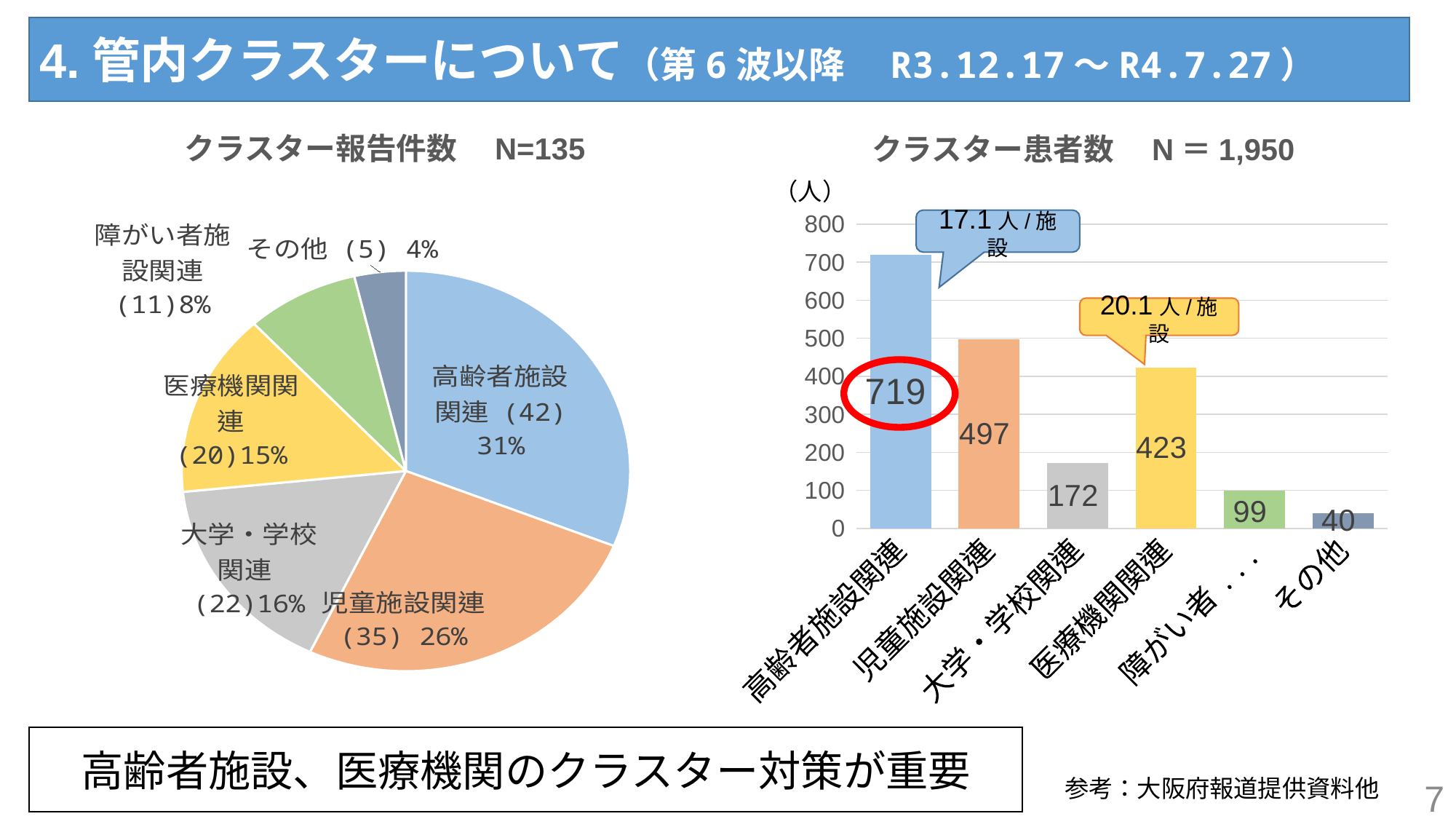

4.管内クラスターについて（第6波以降　R3.12.17～R4.7.27）
クラスター報告件数　N=135
クラスター患者数　N＝1,950
（人）

### Chart

| Category |  |
|---|---|
| 高齢者施設関連 | 42.0 |
| 児童施設関連 | 35.0 |
| 大学・学校関連 | 22.0 |
| 医療機関関連 | 20.0 |
| 障がい者施設関連 | 11.0 |
| その他 | 5.0 |

### Chart

| Category |  |
|---|---|
| 高齢者施設関連 | 719.0 |
| 児童施設関連 | 497.0 |
| 大学・学校関連 | 172.0 |
| 医療機関関連 | 423.0 |
| 障がい者施設関連 | 99.0 |
| その他 | 40.0 |
17.1人/施設
20.1人/施設

高齢者施設、医療機関のクラスター対策が重要
参考：大阪府報道提供資料他
7